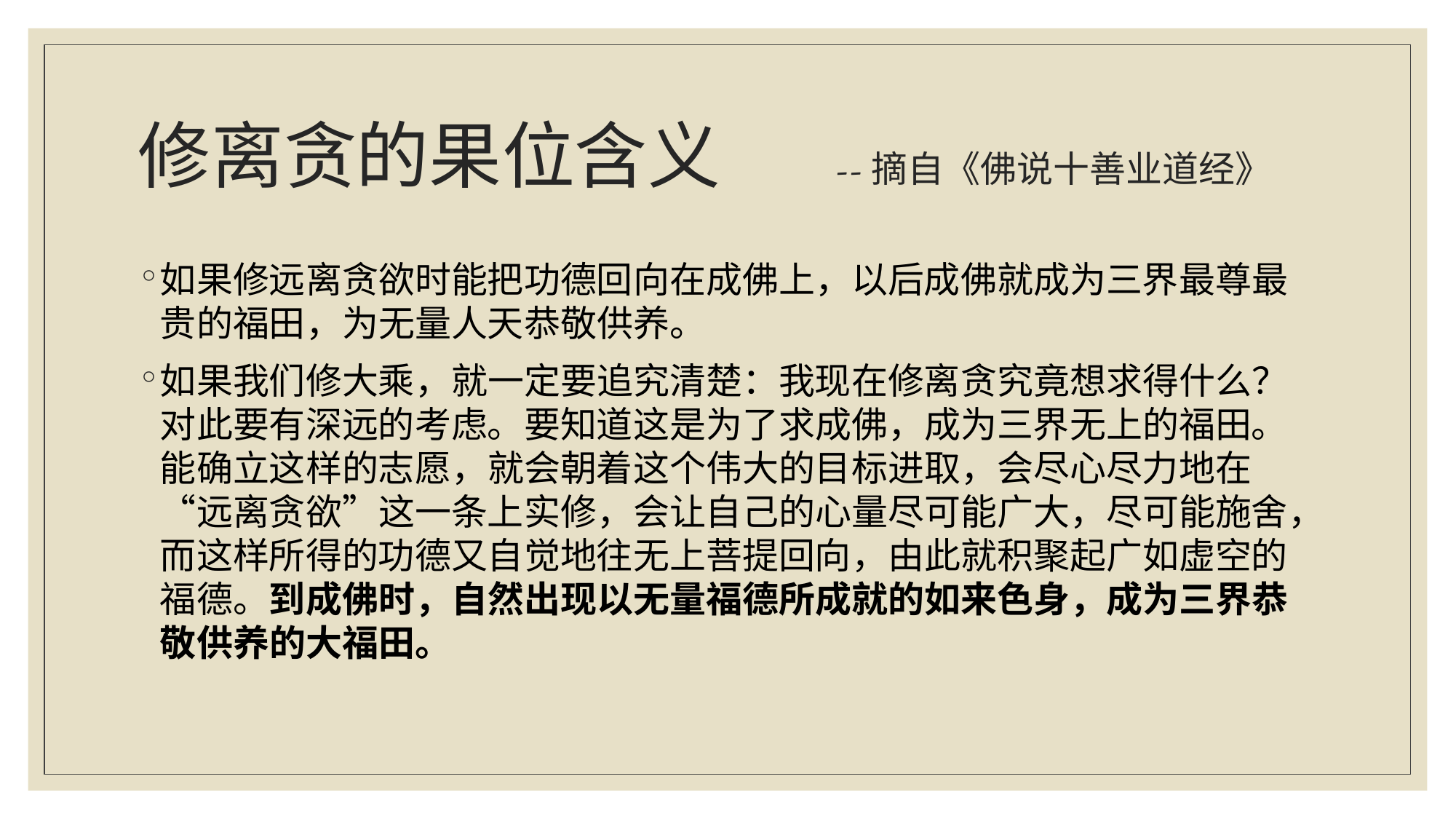

# 修离贪的果位含义      --摘自《佛说十善业道经》
如果修远离贪欲时能把功德回向在成佛上，以后成佛就成为三界最尊最贵的福田，为无量人天恭敬供养。
如果我们修大乘，就一定要追究清楚：我现在修离贪究竟想求得什么？对此要有深远的考虑。要知道这是为了求成佛，成为三界无上的福田。能确立这样的志愿，就会朝着这个伟大的目标进取，会尽心尽力地在“远离贪欲”这一条上实修，会让自己的心量尽可能广大，尽可能施舍，而这样所得的功德又自觉地往无上菩提回向，由此就积聚起广如虚空的福德。到成佛时，自然出现以无量福德所成就的如来色身，成为三界恭敬供养的大福田。